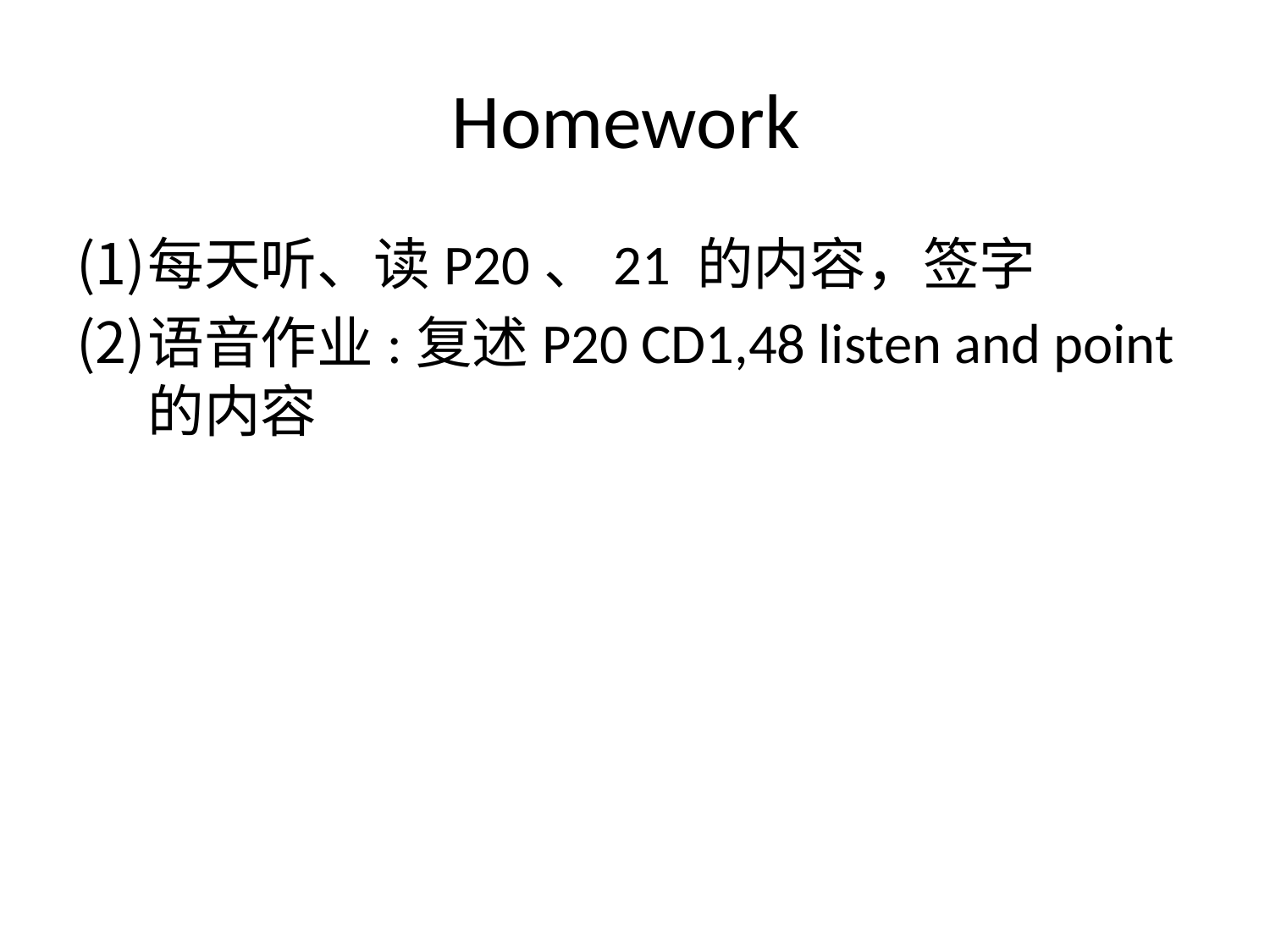

# Homework
每天听、读P20、21 的内容，签字
语音作业:复述P20 CD1,48 listen and point 的内容